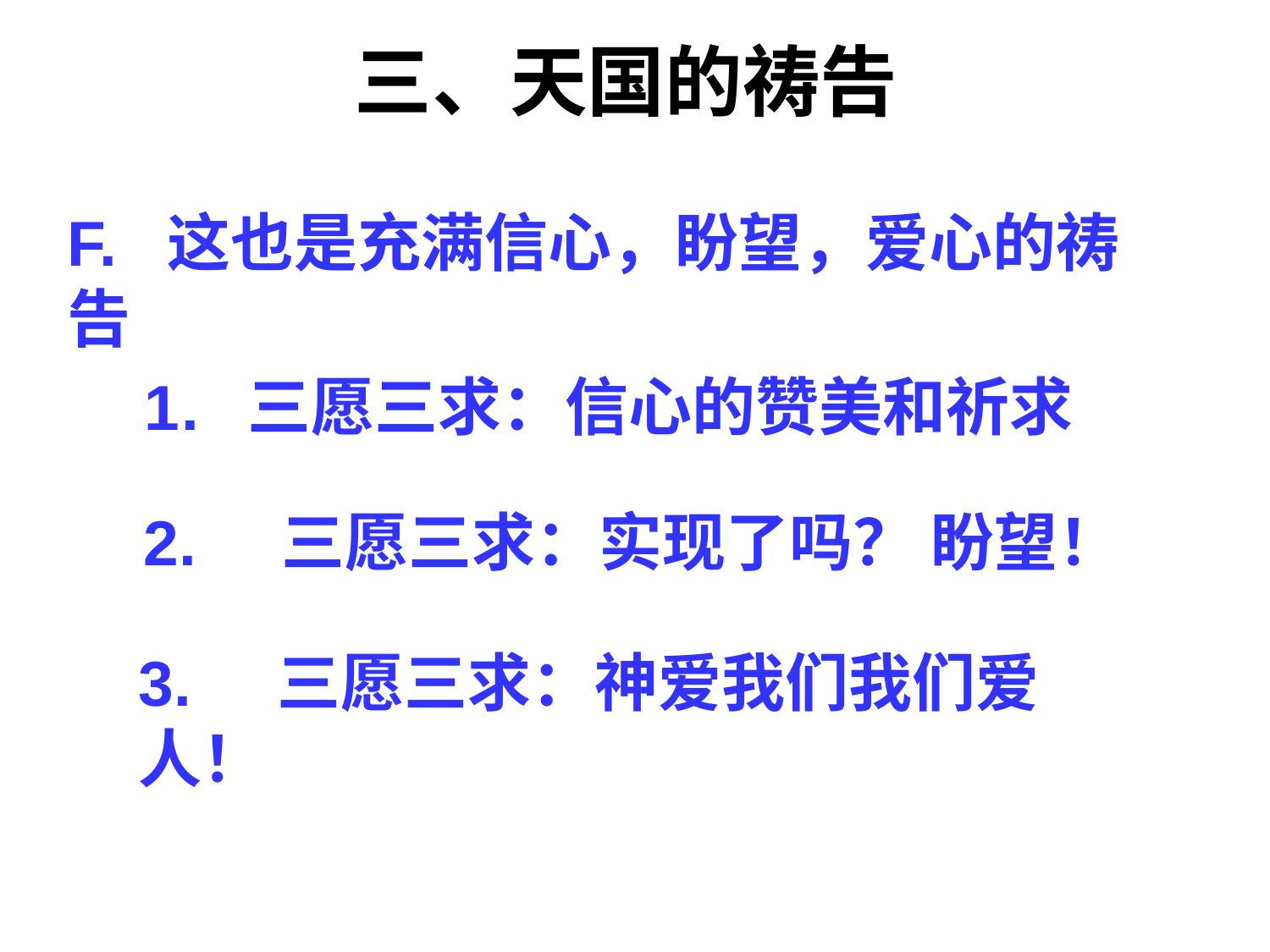

# 三、天国的祷告
F.  这也是充满信心，盼望，爱心的祷告
三愿三求：信心的赞美和祈求
2.    三愿三求：实现了吗？ 盼望！
3.    三愿三求：神爱我们我们爱人！